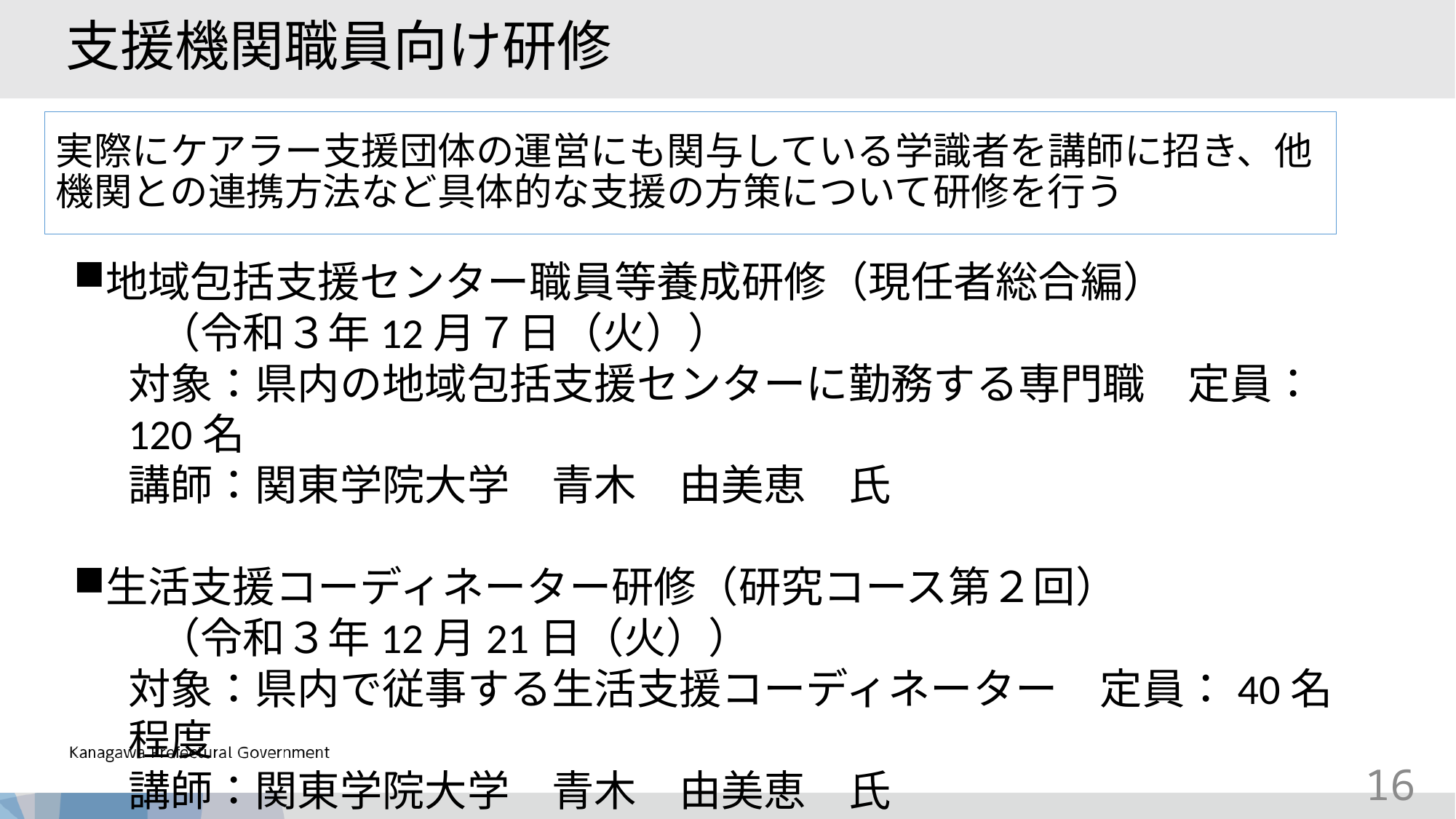

支援機関職員向け研修
実際にケアラー支援団体の運営にも関与している学識者を講師に招き、他機関との連携方法など具体的な支援の方策について研修を行う
地域包括支援センター職員等養成研修（現任者総合編）
　　（令和３年12月７日（火））
対象：県内の地域包括支援センターに勤務する専門職　定員：120名
講師：関東学院大学　青木　由美恵　氏

生活支援コーディネーター研修（研究コース第２回）
　　（令和３年12月21日（火））
対象：県内で従事する生活支援コーディネーター　定員：40名程度
講師：関東学院大学　青木　由美恵　氏
16